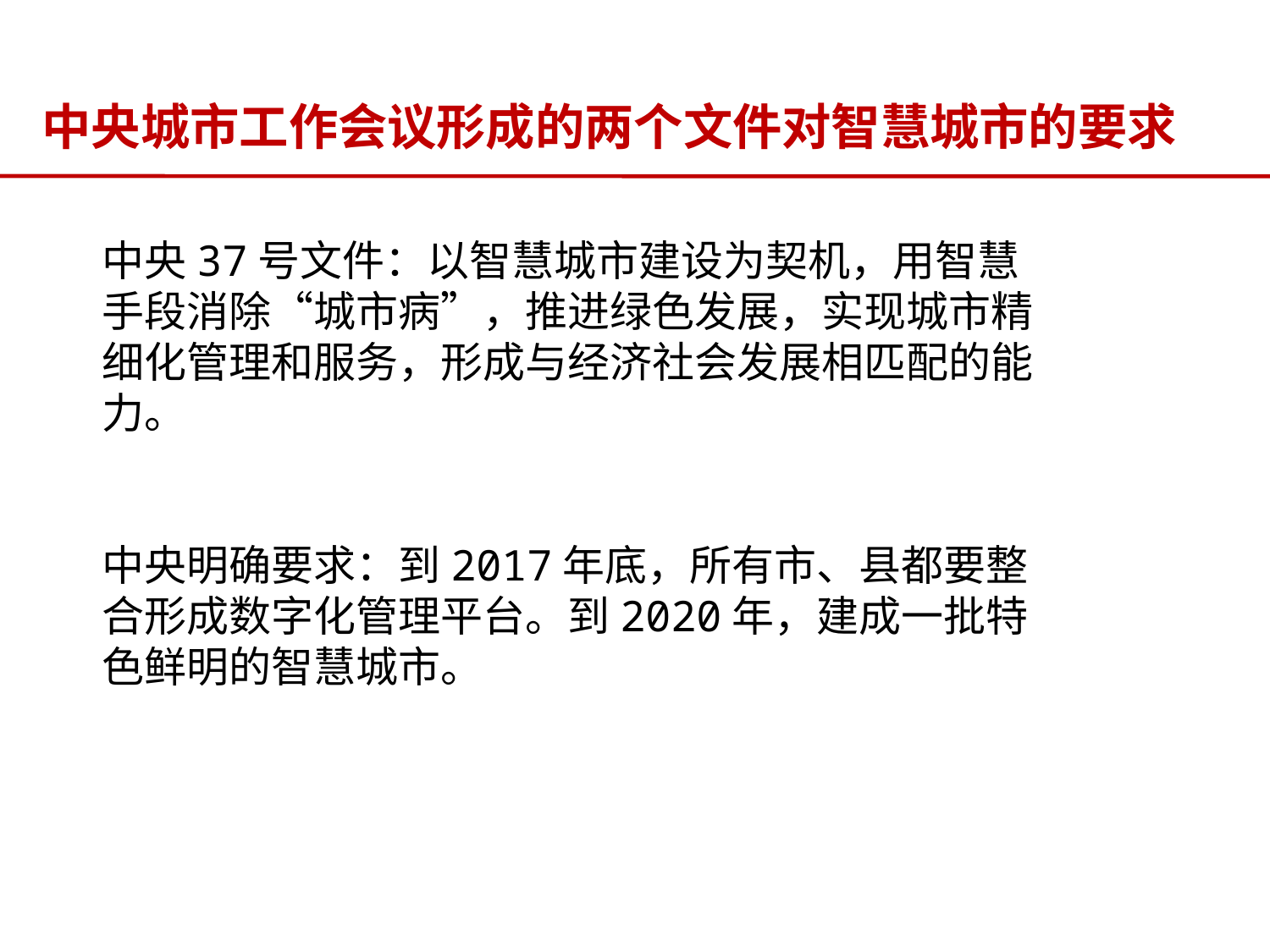

中央城市工作会议形成的两个文件对智慧城市的要求

中央37号文件：以智慧城市建设为契机，用智慧手段消除“城市病”，推进绿色发展，实现城市精细化管理和服务，形成与经济社会发展相匹配的能力。

中央明确要求：到2017年底，所有市、县都要整合形成数字化管理平台。到2020年，建成一批特色鲜明的智慧城市。